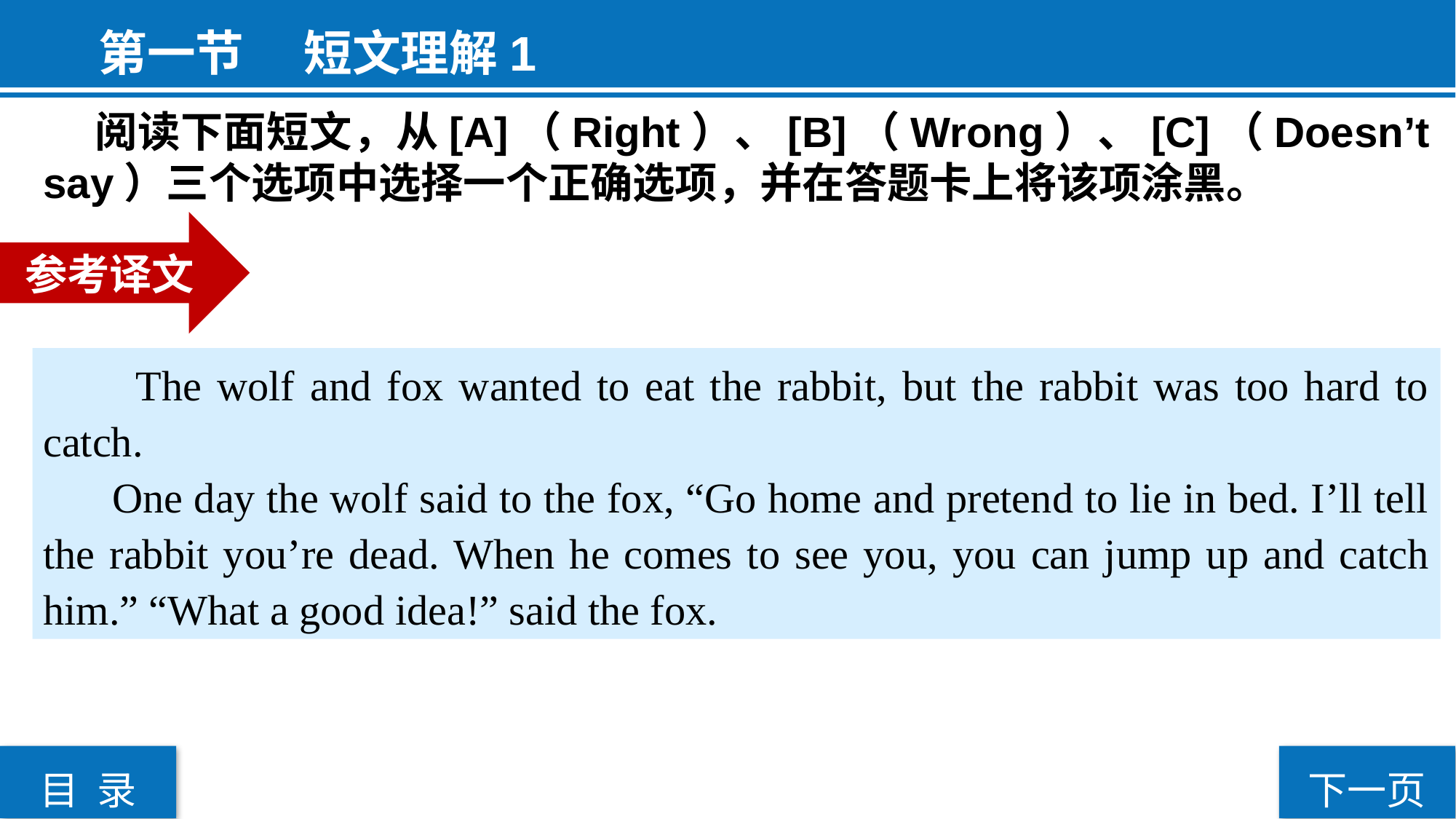

第一节  短文理解1
    阅读下面短文，从[A]（Right）、[B]（Wrong）、[C]（Doesn’t say）三个选项中选择一个正确选项，并在答题卡上将该项涂黑。
参考译文
      The wolf and fox wanted to eat the rabbit, but the rabbit was too hard to catch.
      One day the wolf said to the fox, “Go home and pretend to lie in bed. I’ll tell the rabbit you’re dead. When he comes to see you, you can jump up and catch him.” “What a good idea!” said the fox.